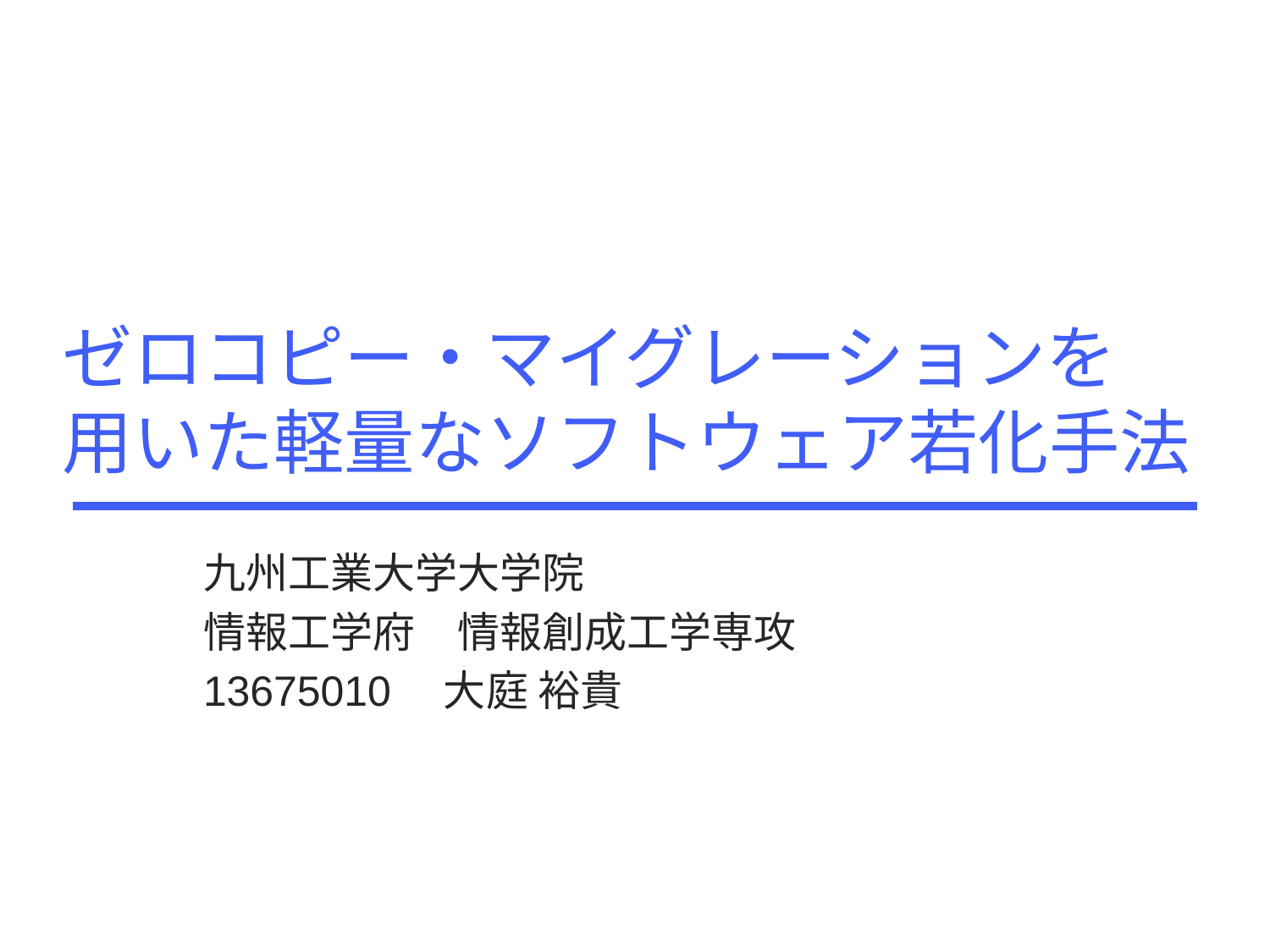

# ゼロコピー・マイグレーションを 用いた軽量なソフトウェア若化手法
九州工業大学大学院
情報工学府　情報創成工学専攻
13675010　大庭 裕貴